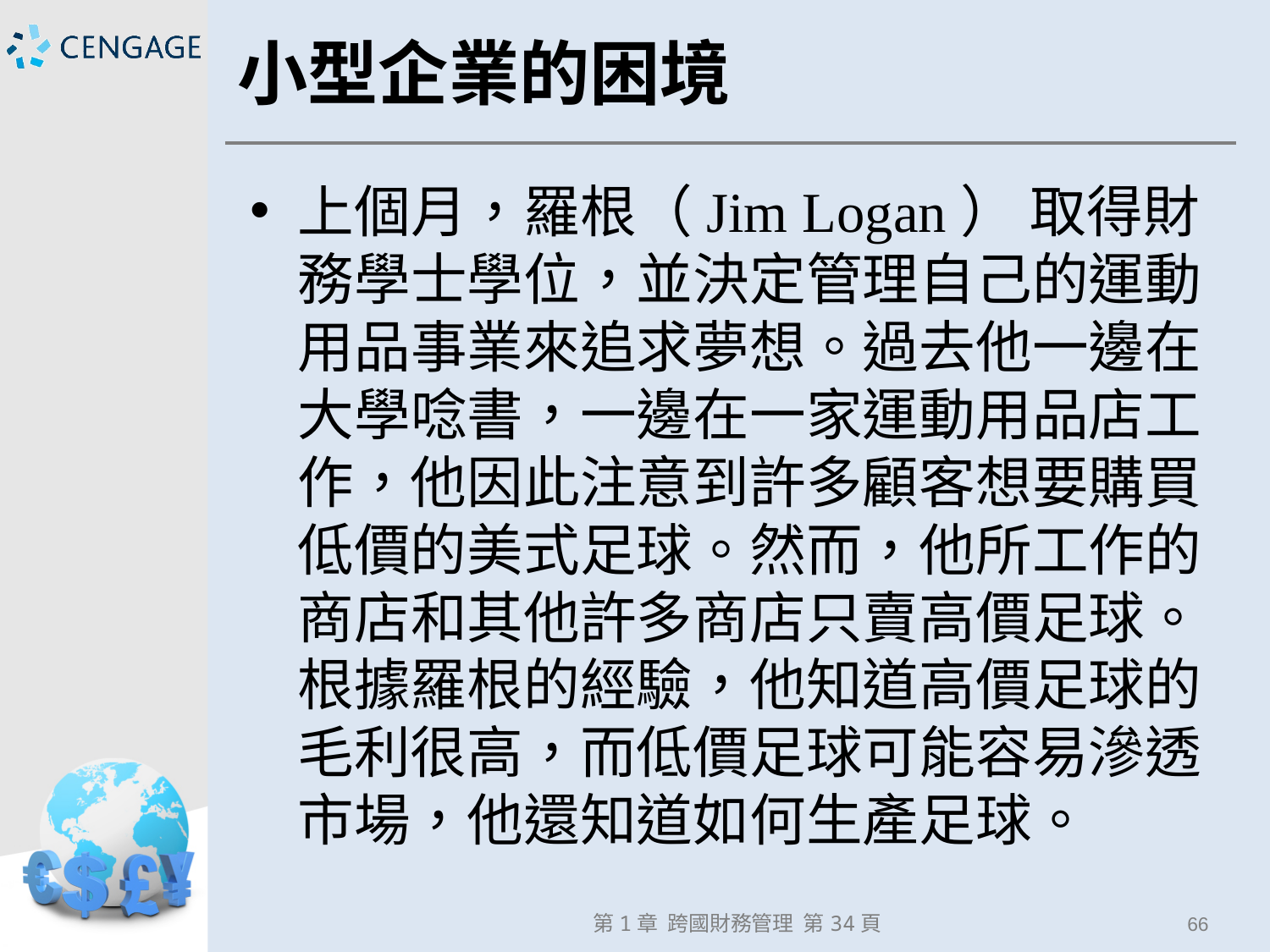

# 小型企業的困境
上個月，羅根（Jim Logan） 取得財務學士學位，並決定管理自己的運動用品事業來追求夢想。過去他一邊在大學唸書，一邊在一家運動用品店工作，他因此注意到許多顧客想要購買低價的美式足球。然而，他所工作的商店和其他許多商店只賣高價足球。根據羅根的經驗，他知道高價足球的毛利很高，而低價足球可能容易滲透市場，他還知道如何生產足球。
第1章  跨國財務管理  第34頁
66